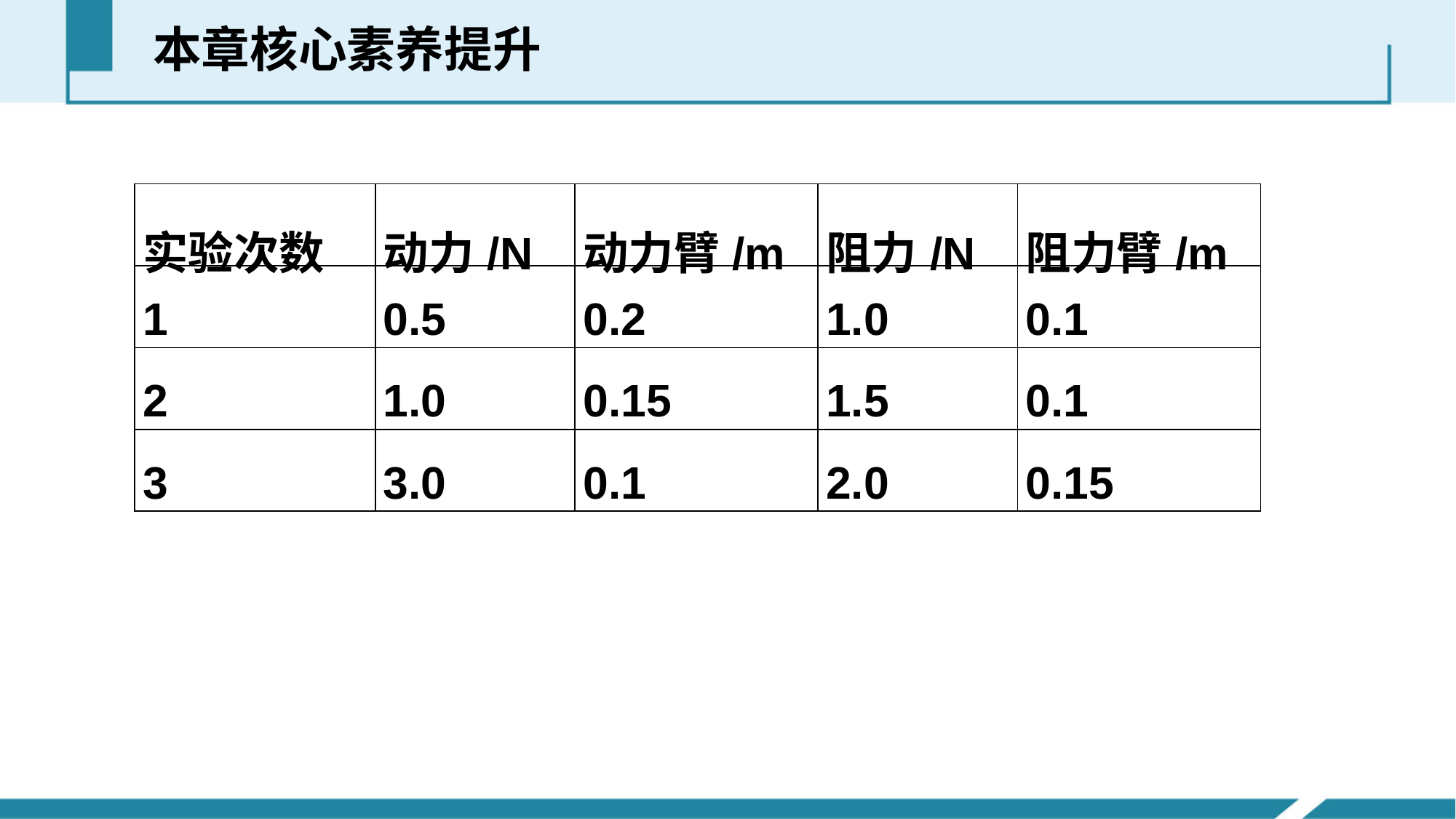

本章核心素养提升
| 实验次数 | 动力/N | 动力臂/m | 阻力/N | 阻力臂/m |
| --- | --- | --- | --- | --- |
| 1 | 0.5 | 0.2 | 1.0 | 0.1 |
| 2 | 1.0 | 0.15 | 1.5 | 0.1 |
| 3 | 3.0 | 0.1 | 2.0 | 0.15 |